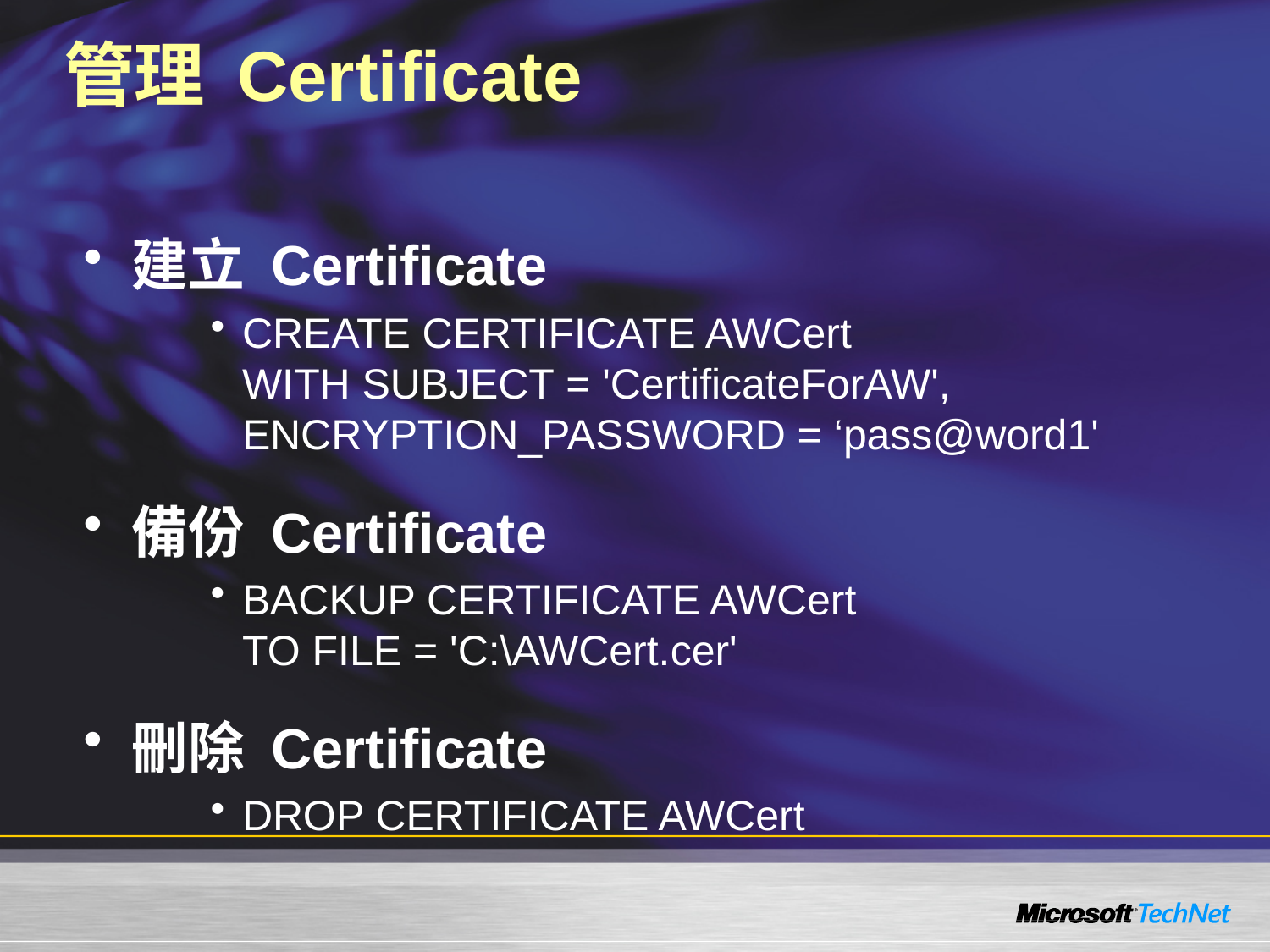

# 管理 Certificate
建立 Certificate
CREATE CERTIFICATE AWCert
WITH SUBJECT = 'CertificateForAW', ENCRYPTION_PASSWORD = ‘pass@word1'
備份 Certificate
BACKUP CERTIFICATE AWCert
TO FILE = 'C:\AWCert.cer'
刪除 Certificate
DROP CERTIFICATE AWCert